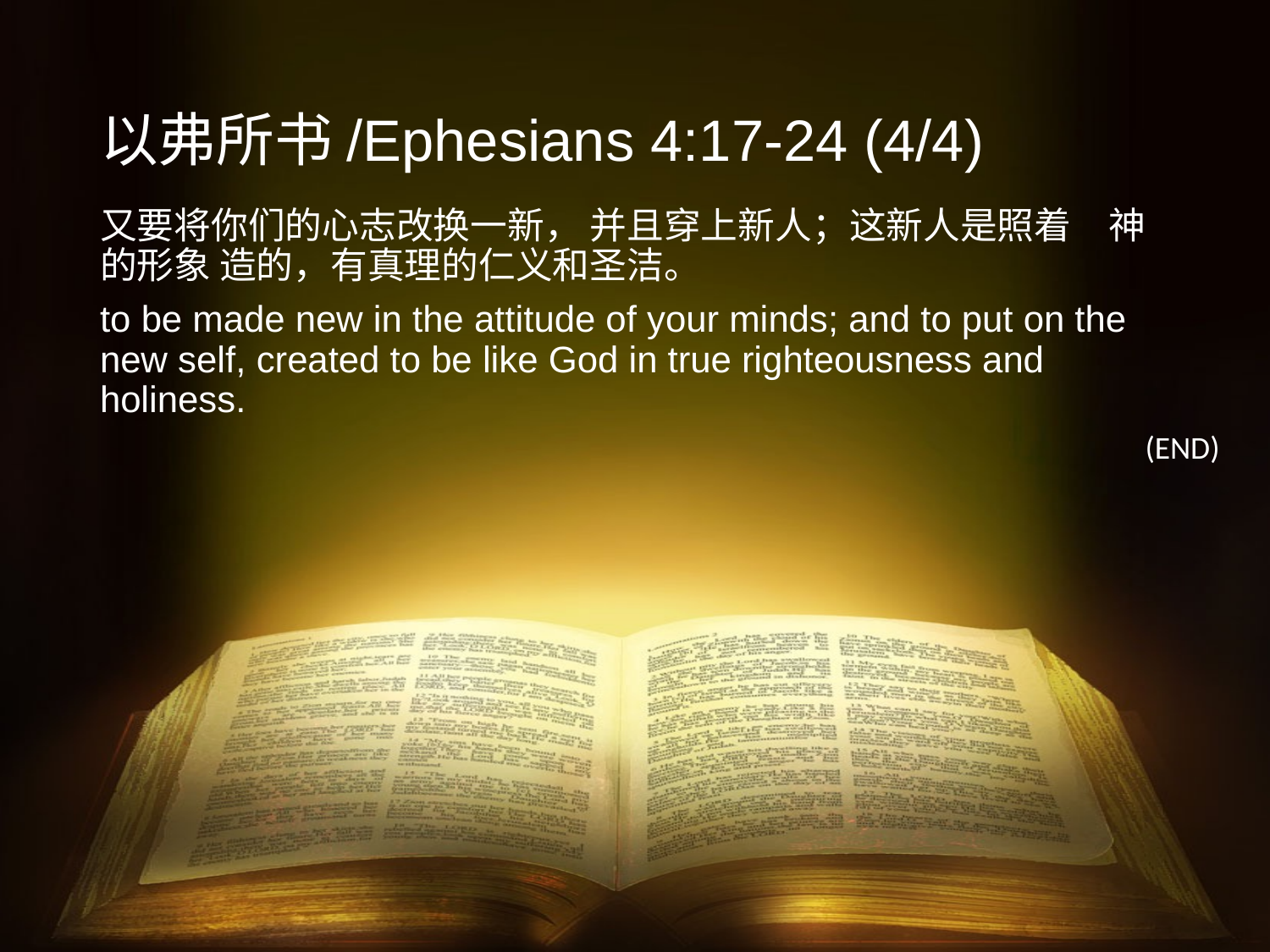

# 以弗所书/Ephesians 4:17-24 (4/4)
又要将你们的心志改换一新， 并且穿上新人；这新人是照着　神 的形象 造的，有真理的仁义和圣洁。
to be made new in the attitude of your minds; and to put on the new self, created to be like God in true righteousness and holiness.
(END)